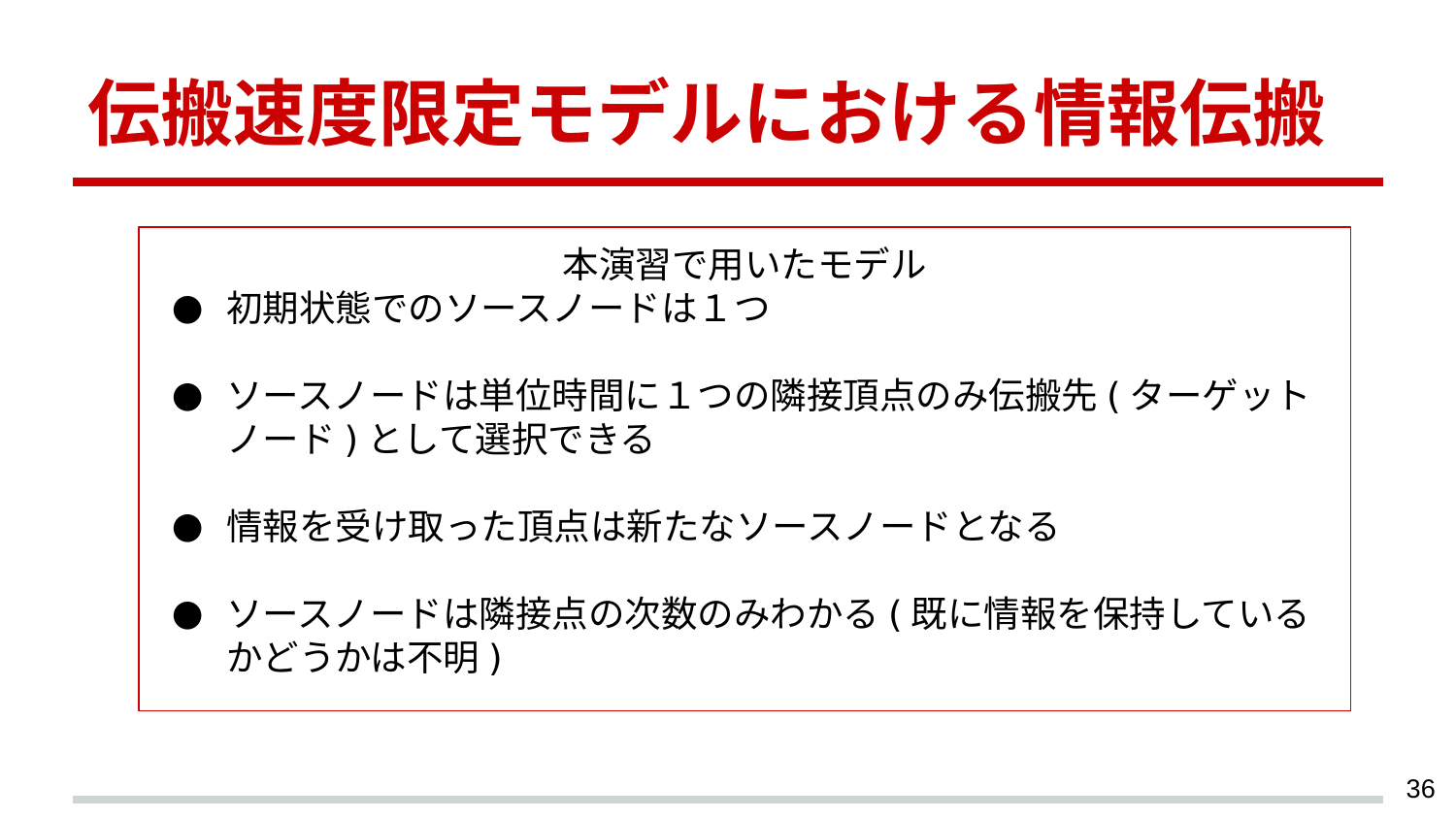

# 伝搬速度限定モデルにおける情報伝搬
本演習で用いたモデル
初期状態でのソースノードは１つ

ソースノードは単位時間に１つの隣接頂点のみ伝搬先(ターゲットノード)として選択できる

情報を受け取った頂点は新たなソースノードとなる

ソースノードは隣接点の次数のみわかる(既に情報を保持しているかどうかは不明)
36